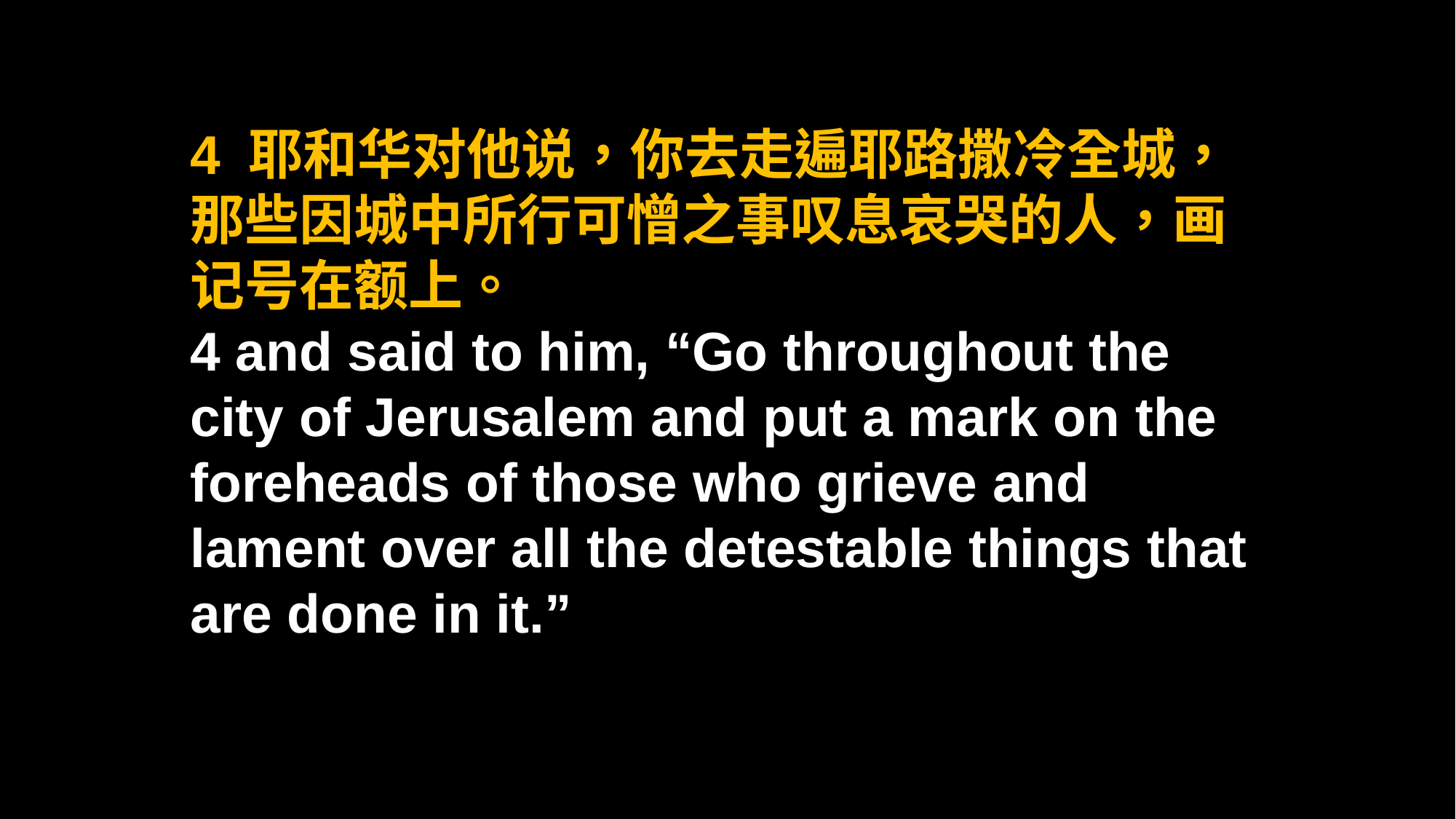

4 耶和华对他说，你去走遍耶路撒冷全城，那些因城中所行可憎之事叹息哀哭的人，画记号在额上。
4 and said to him, “Go throughout the city of Jerusalem and put a mark on the foreheads of those who grieve and lament over all the detestable things that are done in it.”